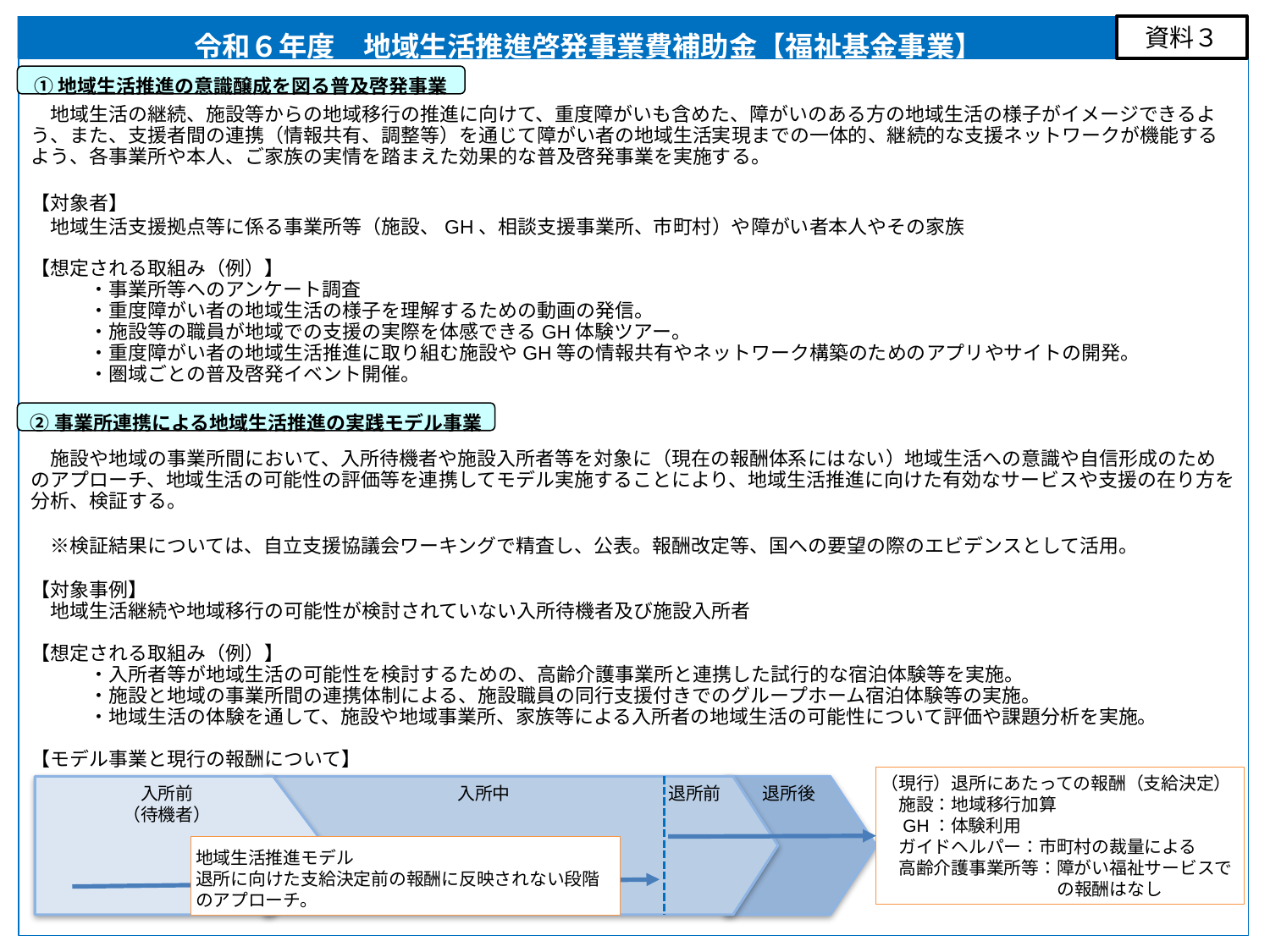

令和６年度　地域生活推進啓発事業費補助金【福祉基金事業】
資料３

　地域生活の継続、施設等からの地域移行の推進に向けて、重度障がいも含めた、障がいのある方の地域生活の様子がイメージできるよう、また、支援者間の連携（情報共有、調整等）を通じて障がい者の地域生活実現までの一体的、継続的な支援ネットワークが機能するよう、各事業所や本人、ご家族の実情を踏まえた効果的な普及啓発事業を実施する。

【対象者】
　地域生活支援拠点等に係る事業所等（施設、GH、相談支援事業所、市町村）や障がい者本人やその家族

【想定される取組み（例）】
　　　・事業所等へのアンケート調査
　　　・重度障がい者の地域生活の様子を理解するための動画の発信。
　　　・施設等の職員が地域での支援の実際を体感できるGH体験ツアー。
　　　・重度障がい者の地域生活推進に取り組む施設やGH等の情報共有やネットワーク構築のためのアプリやサイトの開発。
　　　・圏域ごとの普及啓発イベント開催。

　施設や地域の事業所間において、入所待機者や施設入所者等を対象に（現在の報酬体系にはない）地域生活への意識や自信形成のためのアプローチ、地域生活の可能性の評価等を連携してモデル実施することにより、地域生活推進に向けた有効なサービスや支援の在り方を分析、検証する。

　※検証結果については、自立支援協議会ワーキングで精査し、公表。報酬改定等、国への要望の際のエビデンスとして活用。

【対象事例】
　地域生活継続や地域移行の可能性が検討されていない入所待機者及び施設入所者

【想定される取組み（例）】
　　　・入所者等が地域生活の可能性を検討するための、高齢介護事業所と連携した試行的な宿泊体験等を実施。
　　　・施設と地域の事業所間の連携体制による、施設職員の同行支援付きでのグループホーム宿泊体験等の実施。
　　　・地域生活の体験を通して、施設や地域事業所、家族等による入所者の地域生活の可能性について評価や課題分析を実施。

【モデル事業と現行の報酬について】

①地域生活推進の意識醸成を図る普及啓発事業
②事業所連携による地域生活推進の実践モデル事業
（現行）退所にあたっての報酬（支給決定）
　施設：地域移行加算
　GH：体験利用
　ガイドヘルパー：市町村の裁量による
　高齢介護事業所等：障がい福祉サービスで
　　　　　　　　　　の報酬はなし
入所前
（待機者）
　　　　　　　　　入所中　　　　　　　　　退所前
退所後
地域生活推進モデル
退所に向けた支給決定前の報酬に反映されない段階のアプローチ。